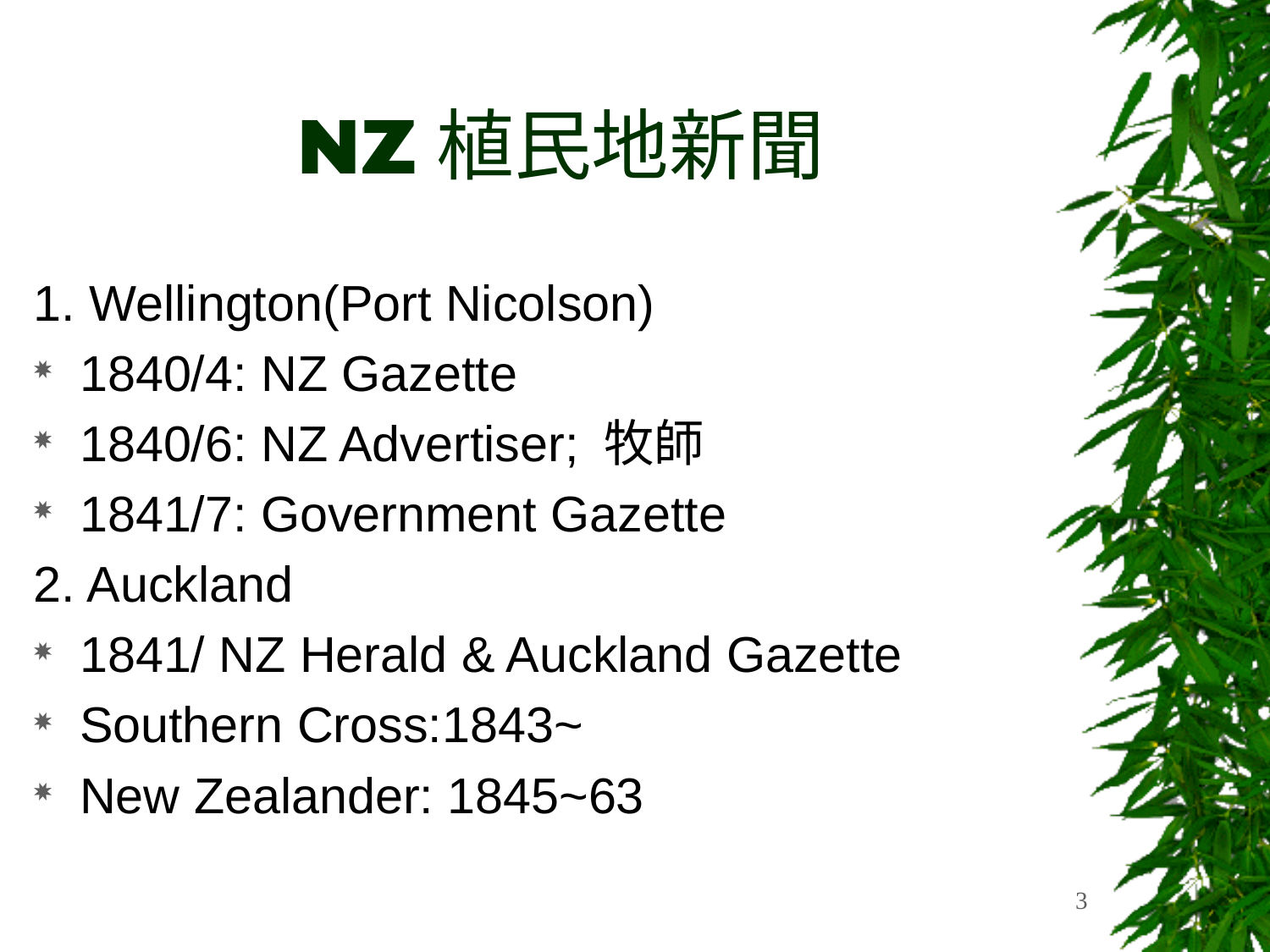

# NZ植民地新聞
1. Wellington(Port Nicolson)
1840/4: NZ Gazette
1840/6: NZ Advertiser; 牧師
1841/7: Government Gazette
2. Auckland
1841/ NZ Herald & Auckland Gazette
Southern Cross:1843~
New Zealander: 1845~63
3